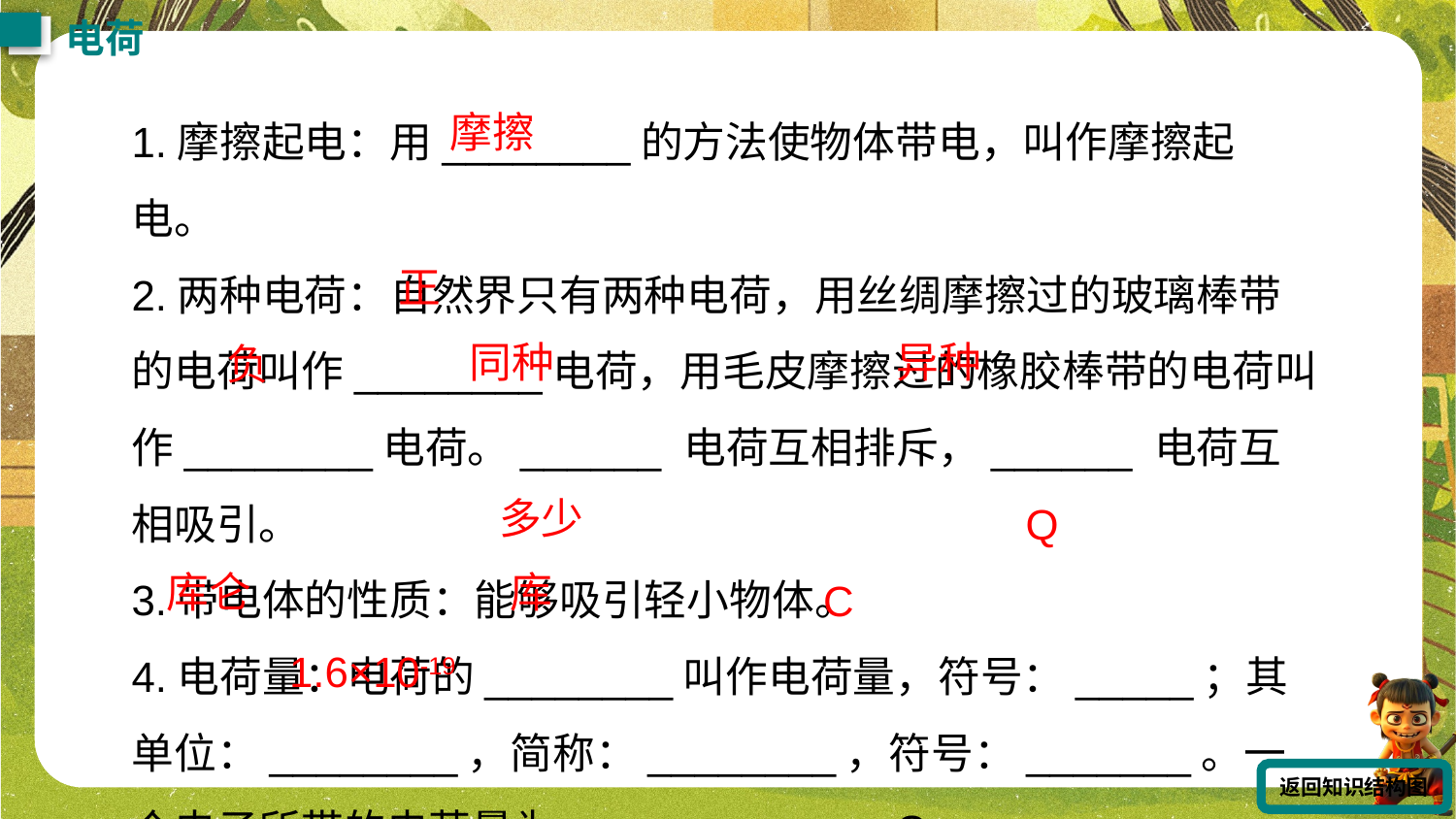

电荷

1.摩擦起电：用________的方法使物体带电，叫作摩擦起电。
2.两种电荷：自然界只有两种电荷，用丝绸摩擦过的玻璃棒带
的电荷叫作________电荷，用毛皮摩擦过的橡胶棒带的电荷叫
作________电荷。______ 电荷互相排斥，______ 电荷互相吸引。
3.带电体的性质：能够吸引轻小物体。
4.电荷量：电荷的________叫作电荷量，符号：_____；其单位：________，简称：________，符号：_______。一个电子所带的电荷量为______________C。
摩擦
正
同种
异种
负
多少
Q
库仑
库
C
1.6×10-19
返回知识结构图